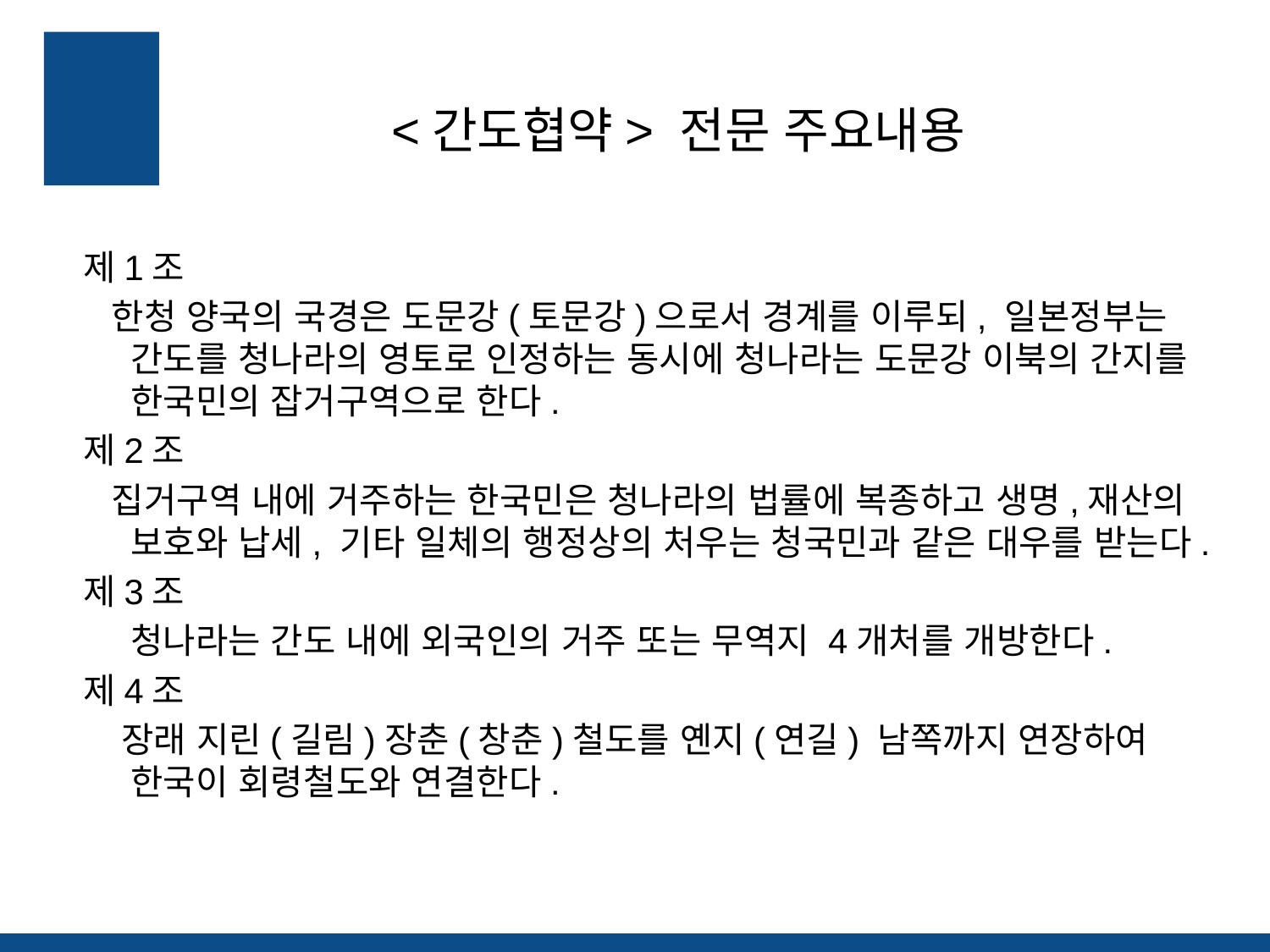

# <간도협약> 전문 주요내용

제1조
  한청 양국의 국경은 도문강(토문강)으로서 경계를 이루되, 일본정부는 간도를 청나라의 영토로 인정하는 동시에 청나라는 도문강 이북의 간지를 한국민의 잡거구역으로 한다.
제2조
  집거구역 내에 거주하는 한국민은 청나라의 법률에 복종하고 생명,재산의 보호와 납세, 기타 일체의 행정상의 처우는 청국민과 같은 대우를 받는다.
제3조
청나라는 간도 내에 외국인의 거주 또는 무역지 4개처를 개방한다.
제4조
   장래 지린(길림)장춘(창춘)철도를 옌지(연길) 남쪽까지 연장하여 한국이 회령철도와 연결한다.